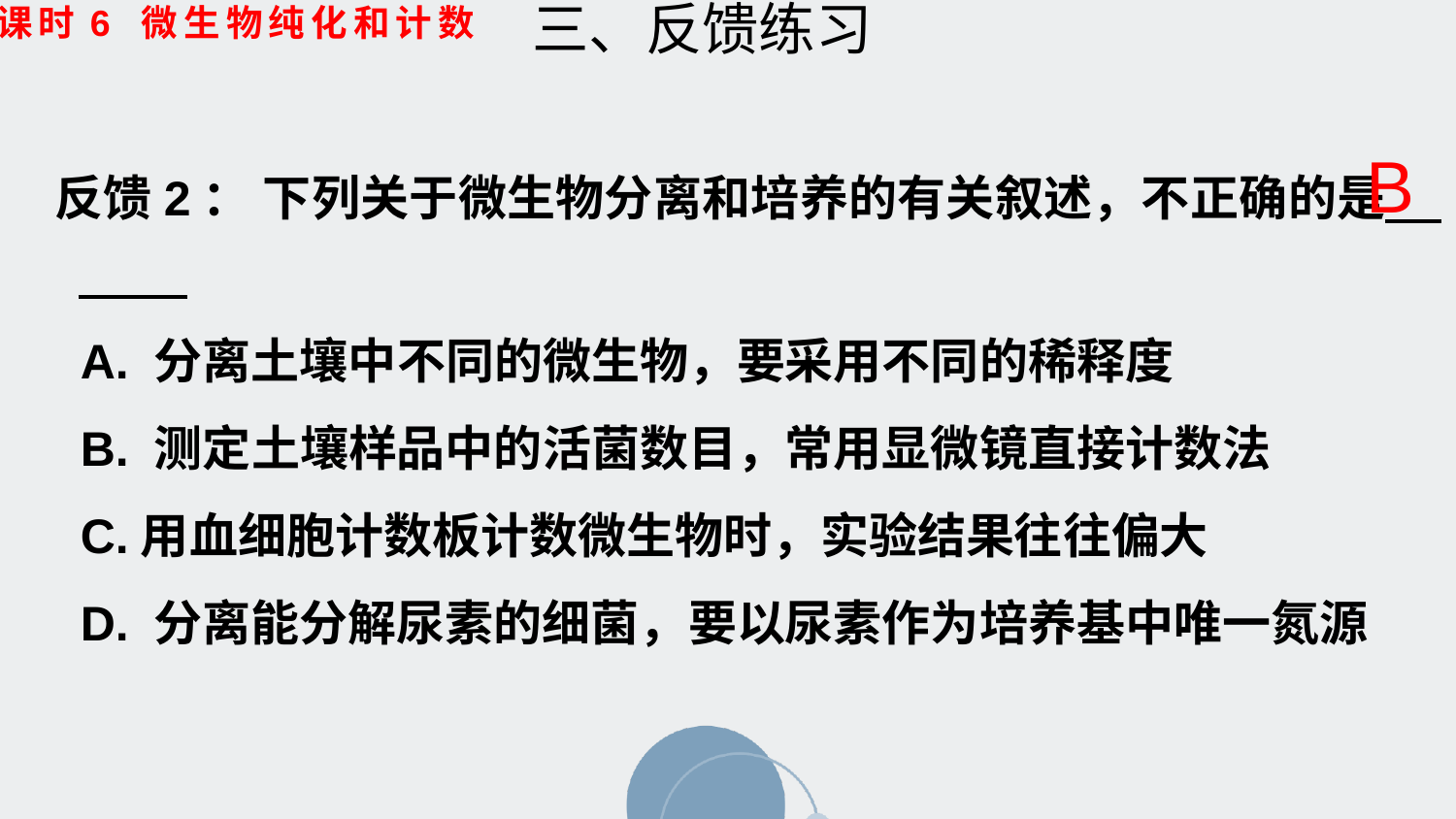

课时6 微生物纯化和计数
三、反馈练习
B
反馈2： 下列关于微生物分离和培养的有关叙述，不正确的是
    A. 分离土壤中不同的微生物，要采用不同的稀释度
    B. 测定土壤样品中的活菌数目，常用显微镜直接计数法
    C.用血细胞计数板计数微生物时，实验结果往往偏大
    D. 分离能分解尿素的细菌，要以尿素作为培养基中唯一氮源